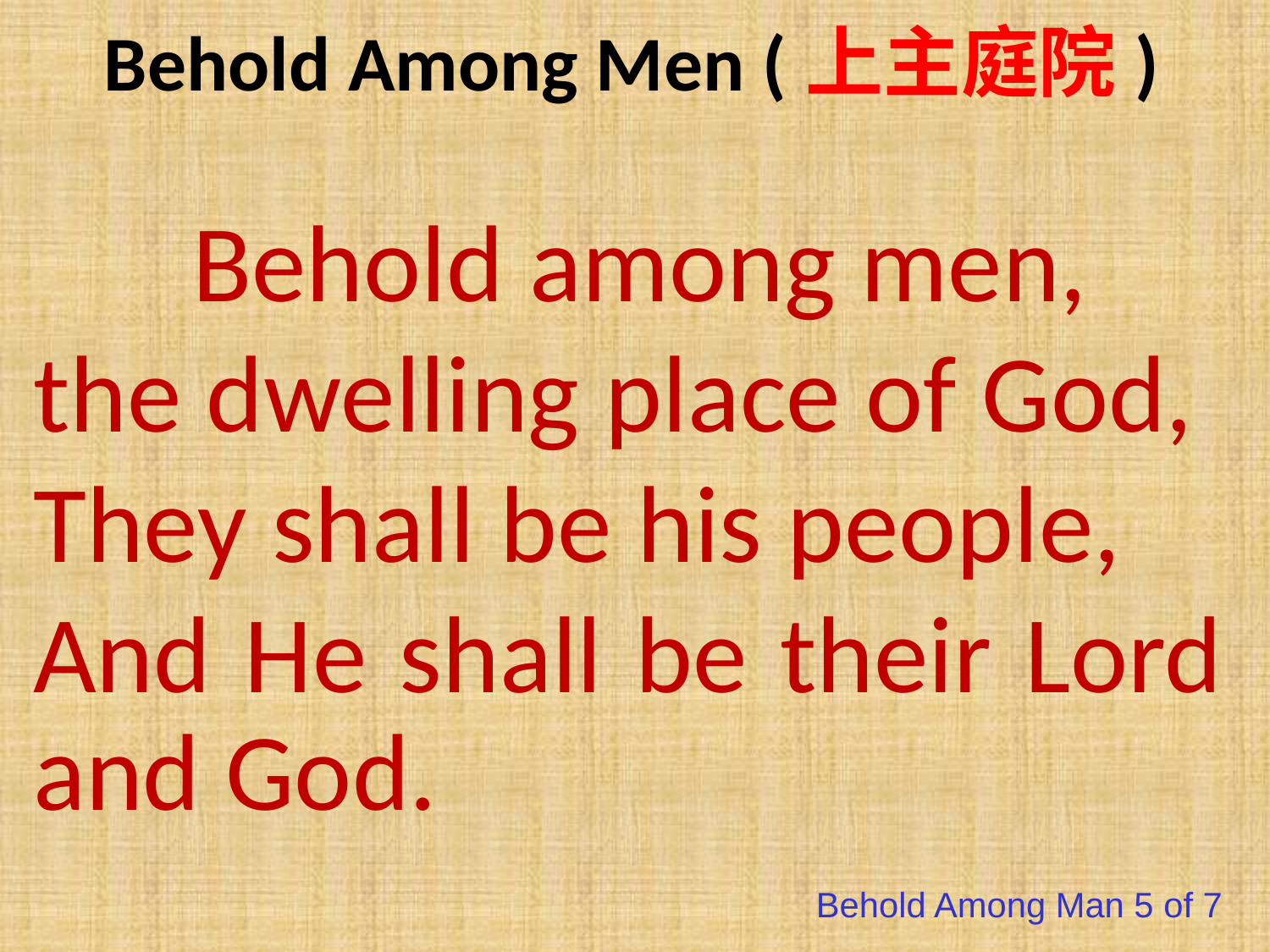

# Behold Among Men (上主庭院)
 Behold among men,
the dwelling place of God,
They shall be his people,
And He shall be their Lord and God.
Behold Among Man 5 of 7